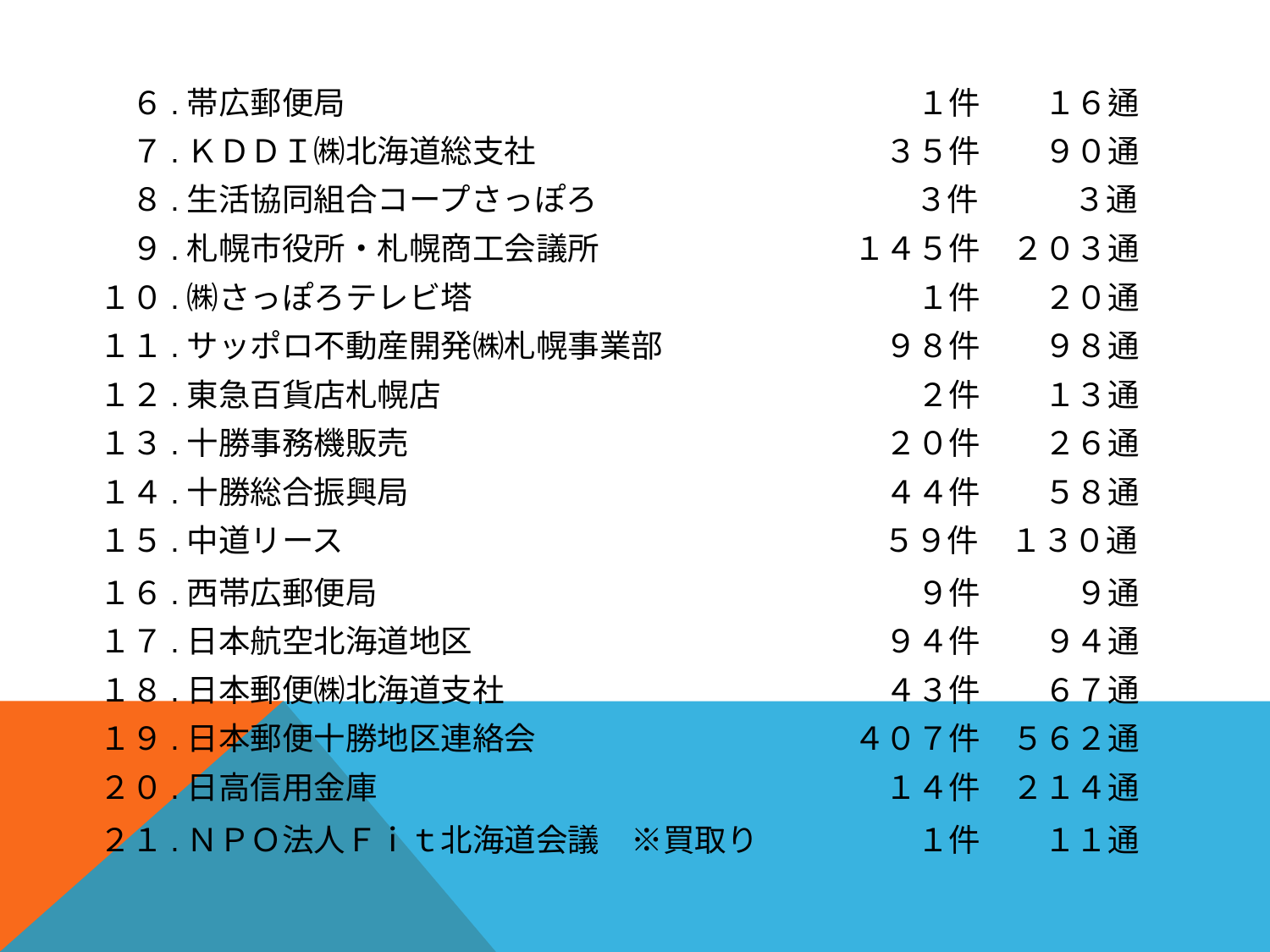

６.帯広郵便局　　　　　　　　　　　　　　　　　　１件　　１６通
　　７.ＫＤＤＩ㈱北海道総支社　　　　　　　　　　　３５件　　９０通
　　８.生活協同組合コープさっぽろ　　　　　　　　　　３件　　　３通
　　９.札幌市役所・札幌商工会議所　　　　　　　　１４５件　２０３通
　１０.㈱さっぽろテレビ塔　　　　　　　　　　　　　　１件　　２０通
　１１.サッポロ不動産開発㈱札幌事業部　　　　　　　９８件　　９８通
　１２.東急百貨店札幌店　　　　　　　　　　　　　　　２件　　１３通
　１３.十勝事務機販売　　　　　　　　　　　　　　　２０件　　２６通
　１４.十勝総合振興局　　　　　　　　　　　　　　　４４件　　５８通
　１５.中道リース　　　　　　　　　　　　　　　　　５９件　１３０通
　１６.西帯広郵便局　　　　　　　　　　　　　　　　　９件　　　９通
　１７.日本航空北海道地区　　　　　　　　　　　　　９４件　　９４通
　１８.日本郵便㈱北海道支社　　　　　　　　　　　　４３件　　６７通
　１９.日本郵便十勝地区連絡会　　　　　　　　　　４０７件　５６２通
　２０.日高信用金庫　　　　　　　　　　　　　　　　１４件　２１４通
　２１.ＮＰＯ法人Ｆｉｔ北海道会議　※買取り　　　　　１件　　１１通